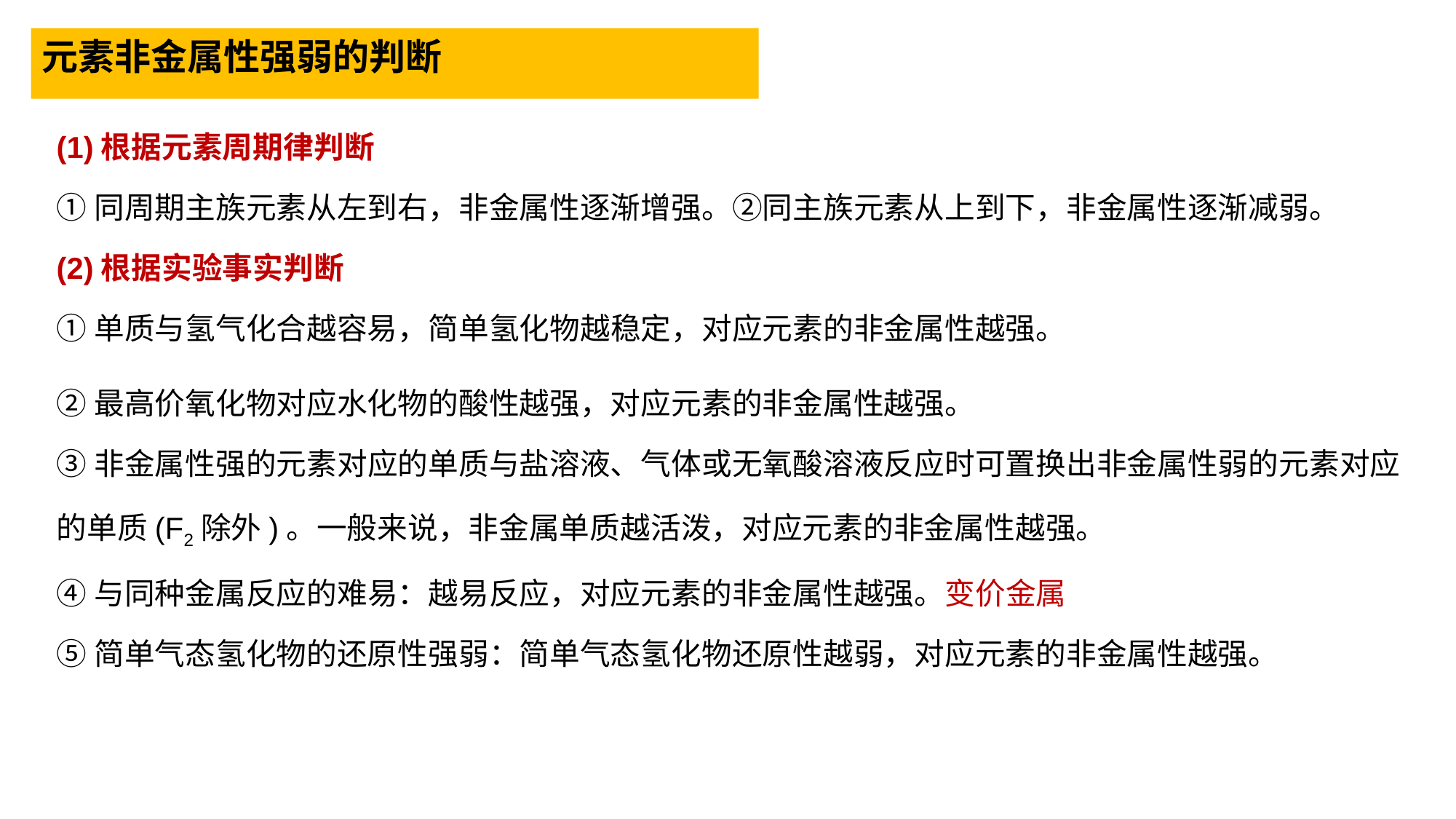

元素非金属性强弱的判断
(1)根据元素周期律判断
①同周期主族元素从左到右，非金属性逐渐增强。②同主族元素从上到下，非金属性逐渐减弱。
(2)根据实验事实判断
①单质与氢气化合越容易，简单氢化物越稳定，对应元素的非金属性越强。
②最高价氧化物对应水化物的酸性越强，对应元素的非金属性越强。
③非金属性强的元素对应的单质与盐溶液、气体或无氧酸溶液反应时可置换出非金属性弱的元素对应的单质(F2除外)。一般来说，非金属单质越活泼，对应元素的非金属性越强。
④与同种金属反应的难易：越易反应，对应元素的非金属性越强。变价金属
⑤简单气态氢化物的还原性强弱：简单气态氢化物还原性越弱，对应元素的非金属性越强。